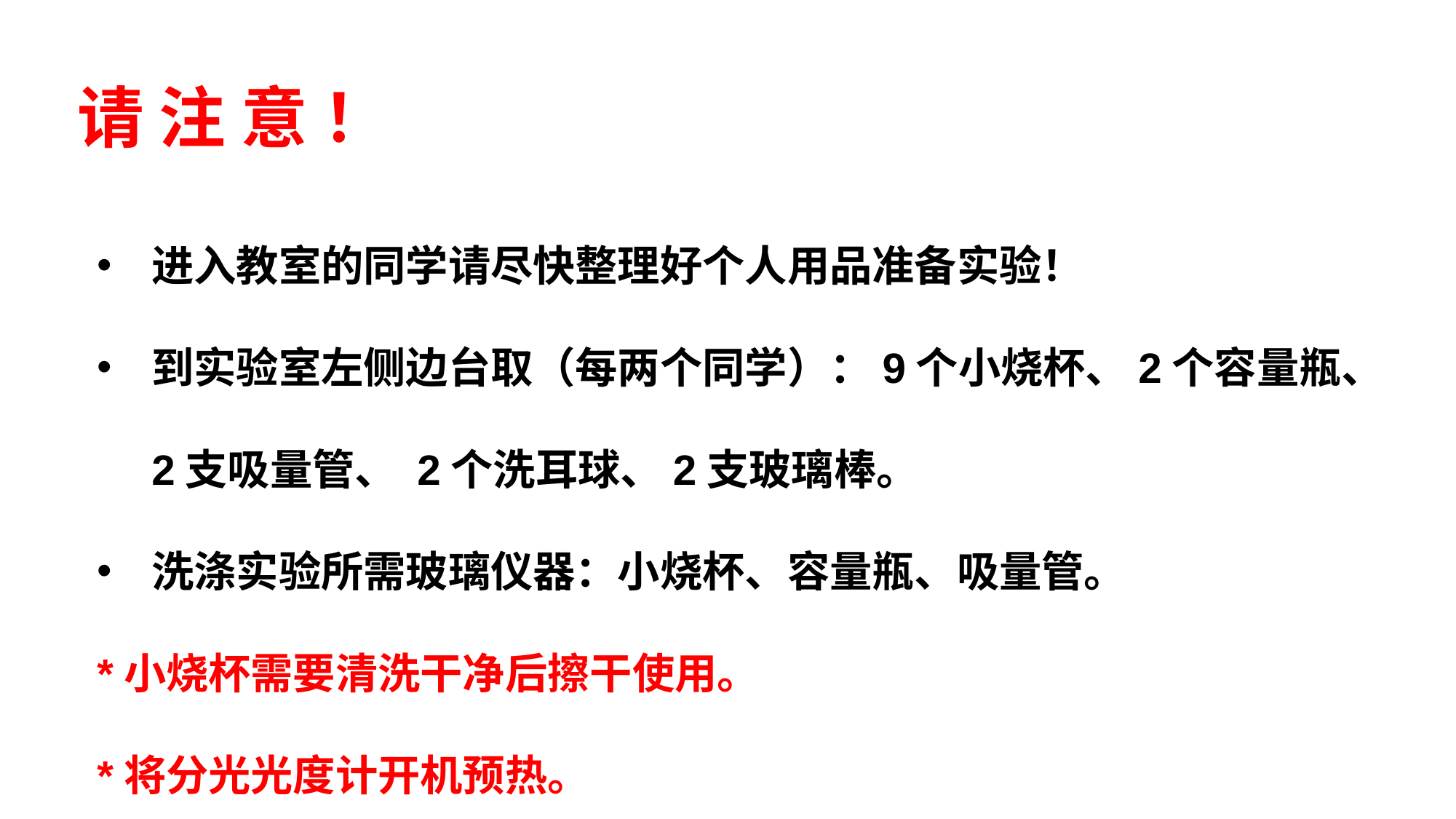

请 注 意 ！
进入教室的同学请尽快整理好个人用品准备实验！
到实验室左侧边台取（每两个同学）：9个小烧杯、2个容量瓶、2支吸量管、 2个洗耳球、2支玻璃棒。
洗涤实验所需玻璃仪器：小烧杯、容量瓶、吸量管。
*小烧杯需要清洗干净后擦干使用。
*将分光光度计开机预热。